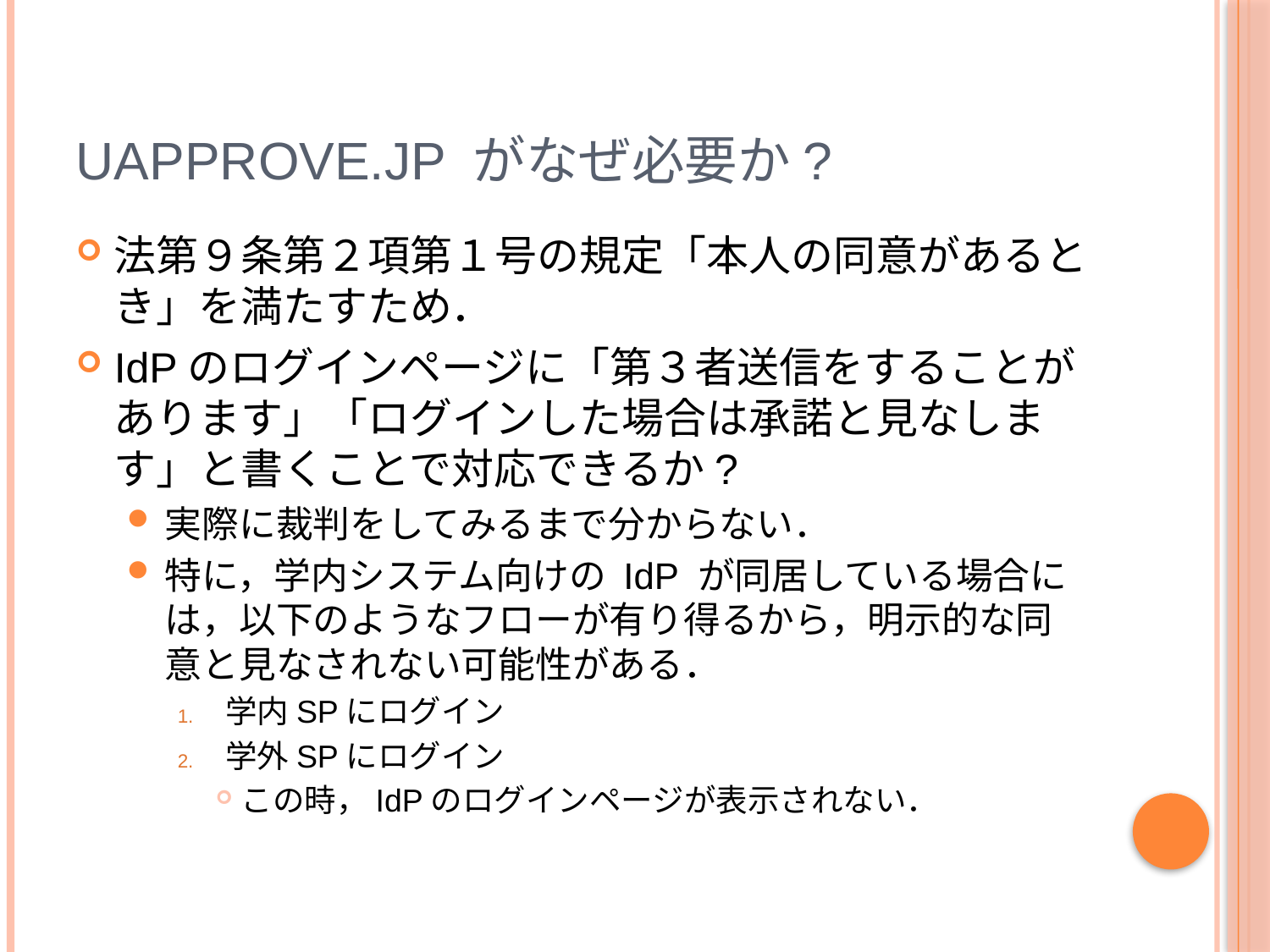

# uApprove.jp がなぜ必要か?
法第９条第２項第１号の規定「本人の同意があるとき」を満たすため．
IdPのログインページに「第３者送信をすることがあります」「ログインした場合は承諾と見なします」と書くことで対応できるか?
実際に裁判をしてみるまで分からない．
特に，学内システム向けの IdP が同居している場合には，以下のようなフローが有り得るから，明示的な同意と見なされない可能性がある．
学内SPにログイン
学外SPにログイン
この時，IdPのログインページが表示されない．